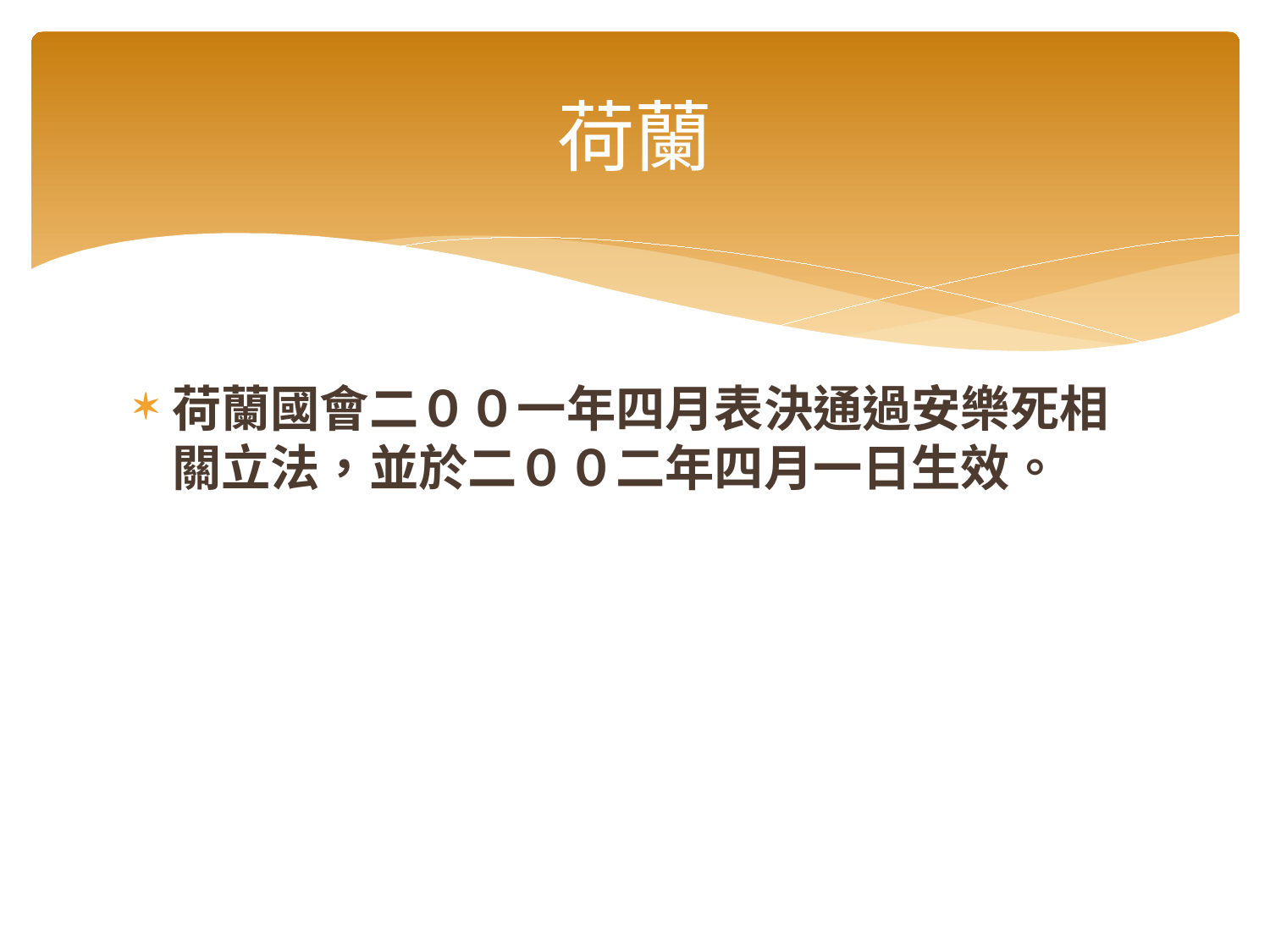

# 荷蘭
荷蘭國會二００一年四月表決通過安樂死相關立法，並於二００二年四月一日生效。